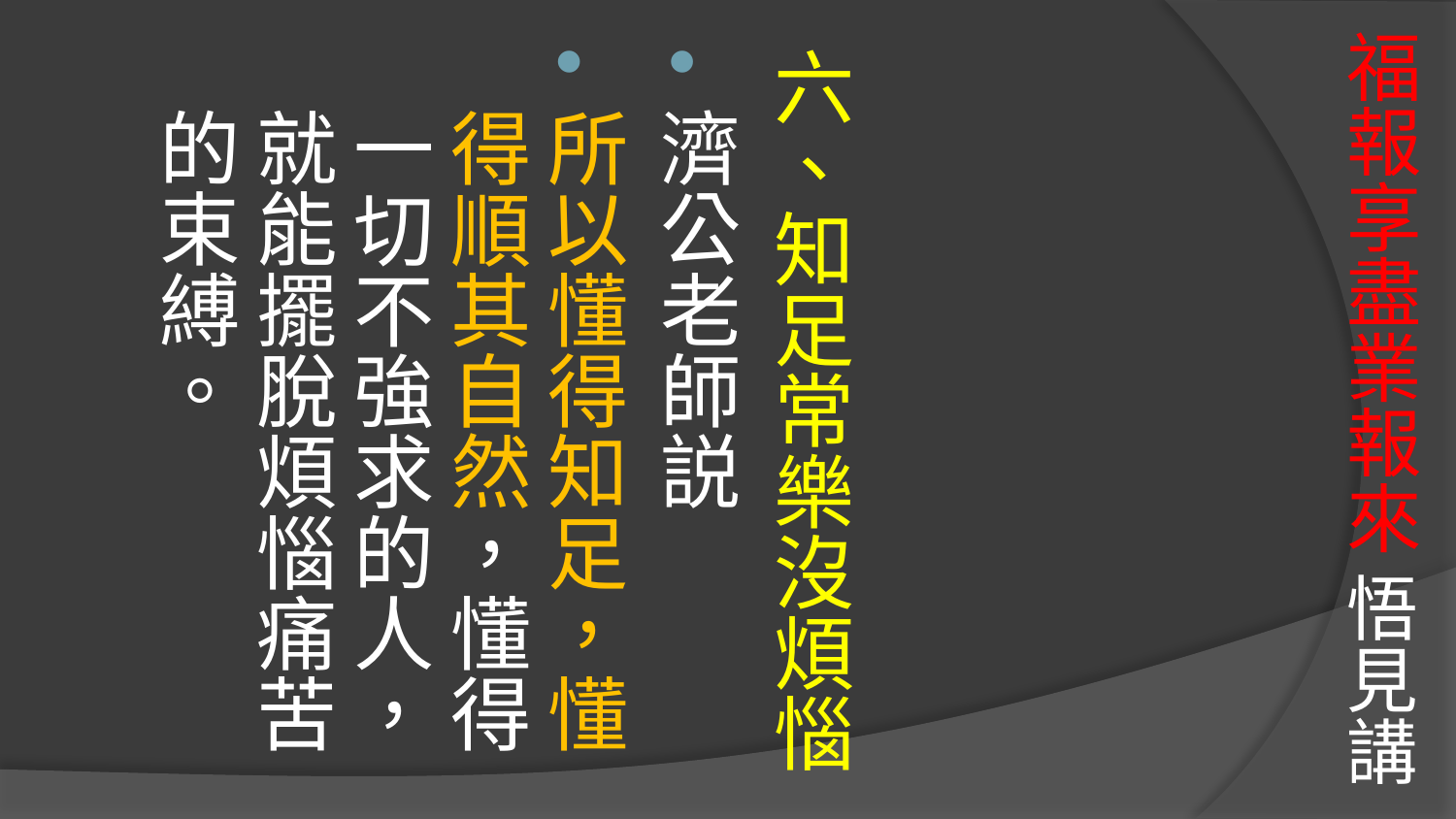

# 福報享盡業報來 悟見講
六、知足常樂沒煩惱
濟公老師説
所以懂得知足，懂得順其自然，懂得一切不強求的人，就能擺脫煩惱痛苦的束縛。